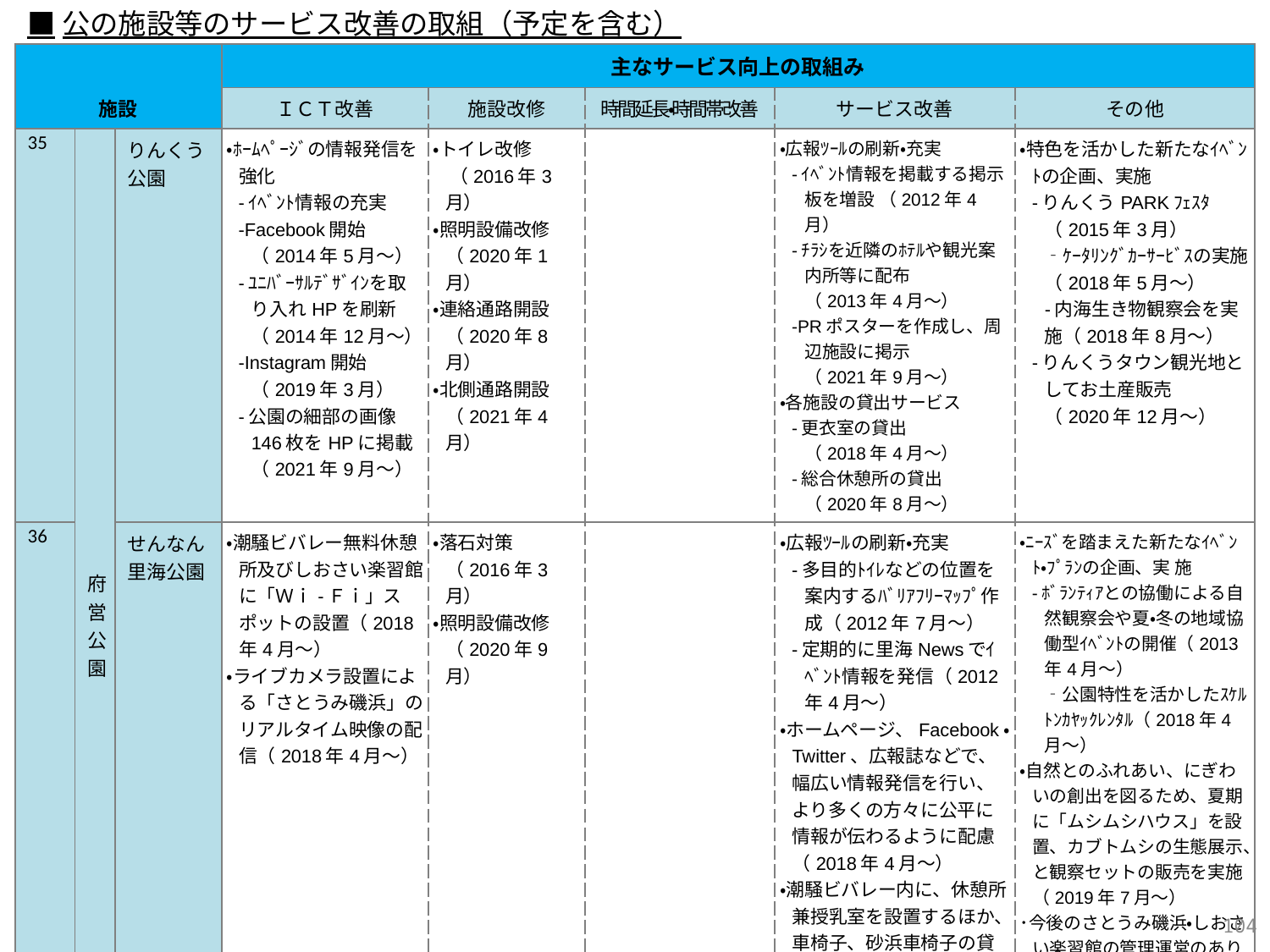

■公の施設等のサービス改善の取組（予定を含む）
| 施設 |  |  | 主なサービス向上の取組み |  |  |  |  |
| --- | --- | --- | --- | --- | --- | --- | --- |
|  |  |  | ＩＣＴ改善 | 施設改修 | 時間延長・時間帯改善 | サービス改善 | その他 |
| 35 | 府営公園 | りんくう公園 | ・ﾎｰﾑﾍﾟｰｼﾞの情報発信を強化 -ｲﾍﾞﾝﾄ情報の充実 -Facebook開始 （2014年5月～） -ﾕﾆﾊﾞｰｻﾙﾃﾞｻﾞｲﾝを取り入れHPを刷新（2014年12月～） -Instagram開始 （2019年3月） -公園の細部の画像146枚をHPに掲載（2021年9月～） | ・トイレ改修 （2016年3月） ・照明設備改修 （2020年1月） ・連絡通路開設 （2020年8月） ・北側通路開設 （2021年4月） |  | ・広報ﾂｰﾙの刷新・充実 -ｲﾍﾞﾝﾄ情報を掲載する掲示板を増設 （2012年4月） -ﾁﾗｼを近隣のﾎﾃﾙや観光案内所等に配布 （2013年4月～） -PRポスターを作成し、周辺施設に掲示 （2021年9月～） ・各施設の貸出サービス -更衣室の貸出 （2018年4月～） -総合休憩所の貸出 （2020年8月～） | ・特色を活かした新たなｲﾍﾞﾝﾄの企画、実施 -りんくうPARKﾌｪｽﾀ（2015年3月） ‐ｹｰﾀﾘﾝｸﾞｶｰｻｰﾋﾞｽの実施（2018年5月～） -内海生き物観察会を実施（2018年8月～） -りんくうタウン観光地としてお土産販売 （2020年12月～） |
| 36 |  | せんなん里海公園 | ・潮騒ビバレー無料休憩所及びしおさい楽習館に「Ｗｉ-Ｆｉ」スポットの設置（2018年4月～） ・ライブカメラ設置による「さとうみ磯浜」のリアルタイム映像の配信（2018年4月～） | ・落石対策 （2016年3月） ・照明設備改修 （2020年9月） |  | ・広報ﾂｰﾙの刷新・充実 -多目的ﾄｲﾚなどの位置を案内するﾊﾞﾘｱﾌﾘｰﾏｯﾌﾟ作成（2012年7月～） -定期的に里海Newsでｲﾍﾞﾝﾄ情報を発信（2012年4月～） ・ホームページ、Facebook・Twitter、広報誌などで、幅広い情報発信を行い、より多くの方々に公平に情報が伝わるように配慮 （2018年4月～） ・潮騒ビバレー内に、休憩所兼授乳室を設置するほか、車椅子、砂浜車椅子の貸し出しを実施 （2018年4月～） ・障がい者手帳アプリ「ミライオID」をホームページで案内、運用を開始 （2021年2月～） | ・ﾆｰｽﾞを踏まえた新たなｲﾍﾞﾝﾄ・ﾌﾟﾗﾝの企画、実 施 -ﾎﾞﾗﾝﾃｨｱとの協働による自然観察会や夏・冬の地域協働型ｲﾍﾞﾝﾄの開催（2013年4月～） ‐公園特性を活かしたｽｹﾙﾄﾝｶﾔｯｸﾚﾝﾀﾙ（2018年4月～）　 ・自然とのふれあい、にぎわいの創出を図るため、夏期に「ムシムシハウス」を設置、カブトムシの生態展示、と観察セットの販売を実施 （2019年7月～） ･今後のさとうみ磯浜・しおさい楽習館の管理運営のあり方・具体の取り組みなどをテーマとした、「さとうみ磯浜・しおさい楽習館管理運営協議会」を開催 （2019年12月～） |
104